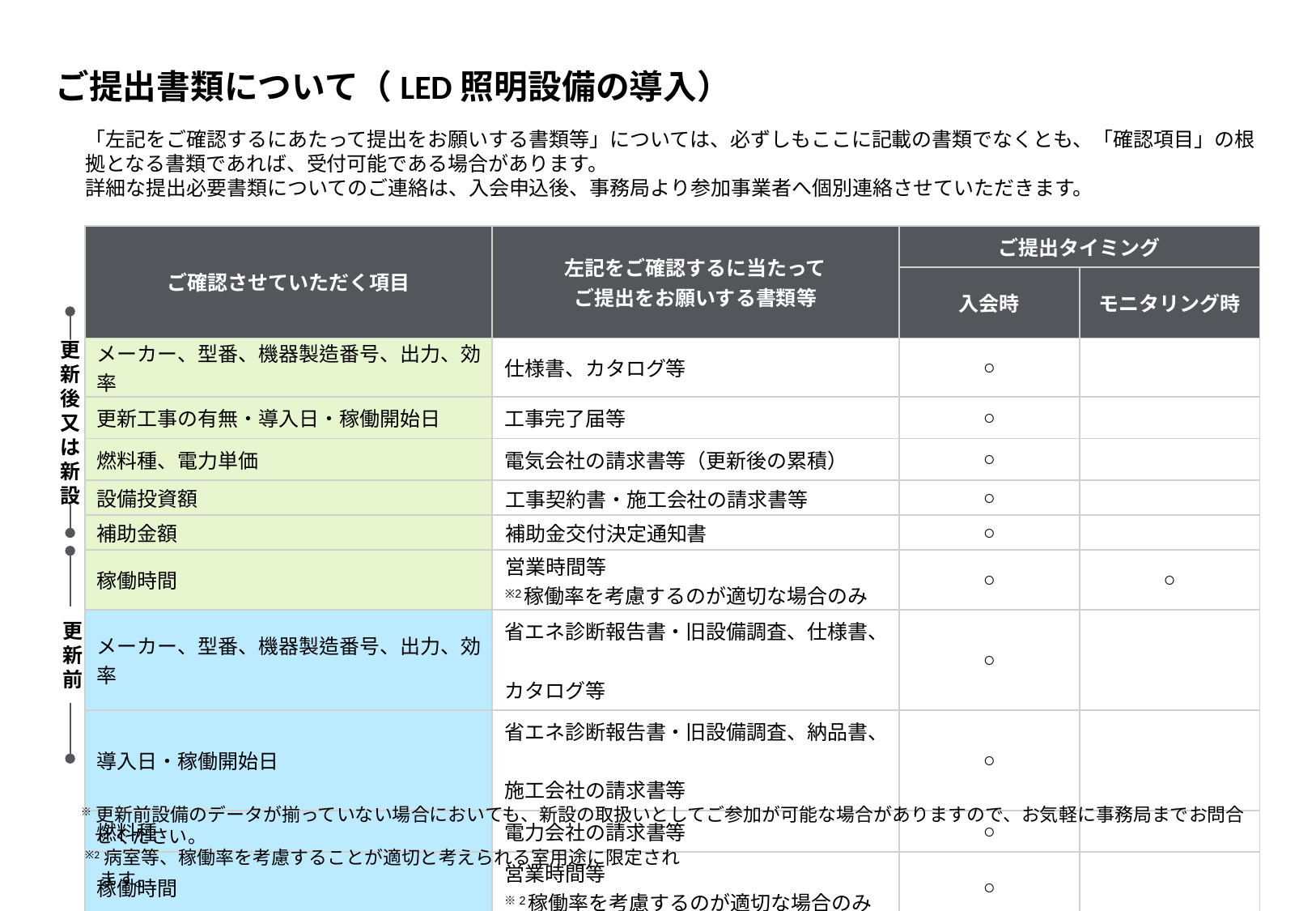

# ご提出書類について（LED照明設備の導入）
「左記をご確認するにあたって提出をお願いする書類等」については、必ずしもここに記載の書類でなくとも、「確認項目」の根拠となる書類であれば、受付可能である場合があります。
詳細な提出必要書類についてのご連絡は、入会申込後、事務局より参加事業者へ個別連絡させていただきます。
| ご確認させていただく項目 | 左記をご確認するに当たって ご提出をお願いする書類等 | ご提出タイミング |  |
| --- | --- | --- | --- |
|  |  | 入会時 | モニタリング時 |
| メーカー、型番、機器製造番号、出力、効率 | 仕様書、カタログ等 | ○ |  |
| 更新工事の有無・導入日・稼働開始日 | 工事完了届等 | ○ |  |
| 燃料種、電力単価 | 電気会社の請求書等（更新後の累積） | ○ |  |
| 設備投資額 | 工事契約書・施工会社の請求書等 | ○ |  |
| 補助金額 | 補助金交付決定通知書 | ○ |  |
| 稼働時間 | 営業時間等 ※2稼働率を考慮するのが適切な場合のみ | ○ | ○ |
| メーカー、型番、機器製造番号、出力、効率 | 省エネ診断報告書・旧設備調査、仕様書、 カタログ等 | ○ |  |
| 導入日・稼働開始日 | 省エネ診断報告書・旧設備調査、納品書、 施工会社の請求書等 | ○ |  |
| 燃料種 | 電力会社の請求書等 | ○ |  |
| 稼働時間 | 営業時間等 ※2稼働率を考慮するのが適切な場合のみ | ○ |  |
更新後又は新設
更新前
※更新前設備のデータが揃っていない場合においても、新設の取扱いとしてご参加が可能な場合がありますので、お気軽に事務局までお問合せください。
※2病室等、稼働率を考慮することが適切と考えられる室用途に限定されます。